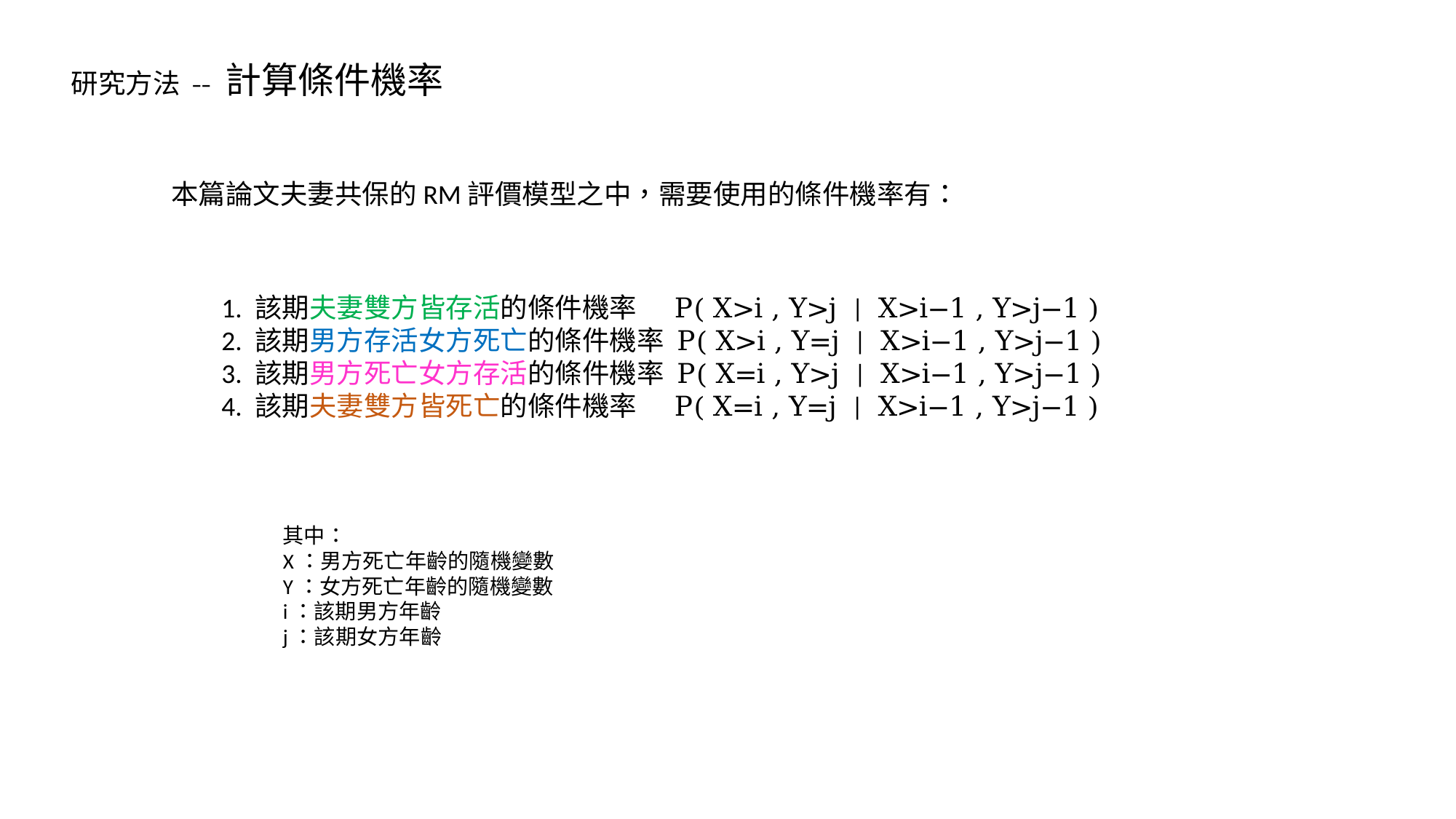

研究方法 -- 計算條件機率
本篇論文夫妻共保的RM評價模型之中，需要使用的條件機率有：

1. 該期夫妻雙方皆存活的條件機率     P( X>i , Y>j  |  X>i−1 , Y>j−1 )
2. 該期男方存活女方死亡的條件機率 P( X>i , Y=j  |  X>i−1 , Y>j−1 )
3. 該期男方死亡女方存活的條件機率 P( X=i , Y>j  |  X>i−1 , Y>j−1 )
4. 該期夫妻雙方皆死亡的條件機率     P( X=i , Y=j  |  X>i−1 , Y>j−1 )
其中：
X：男方死亡年齡的隨機變數
Y：女方死亡年齡的隨機變數
i：該期男方年齡
j：該期女方年齡